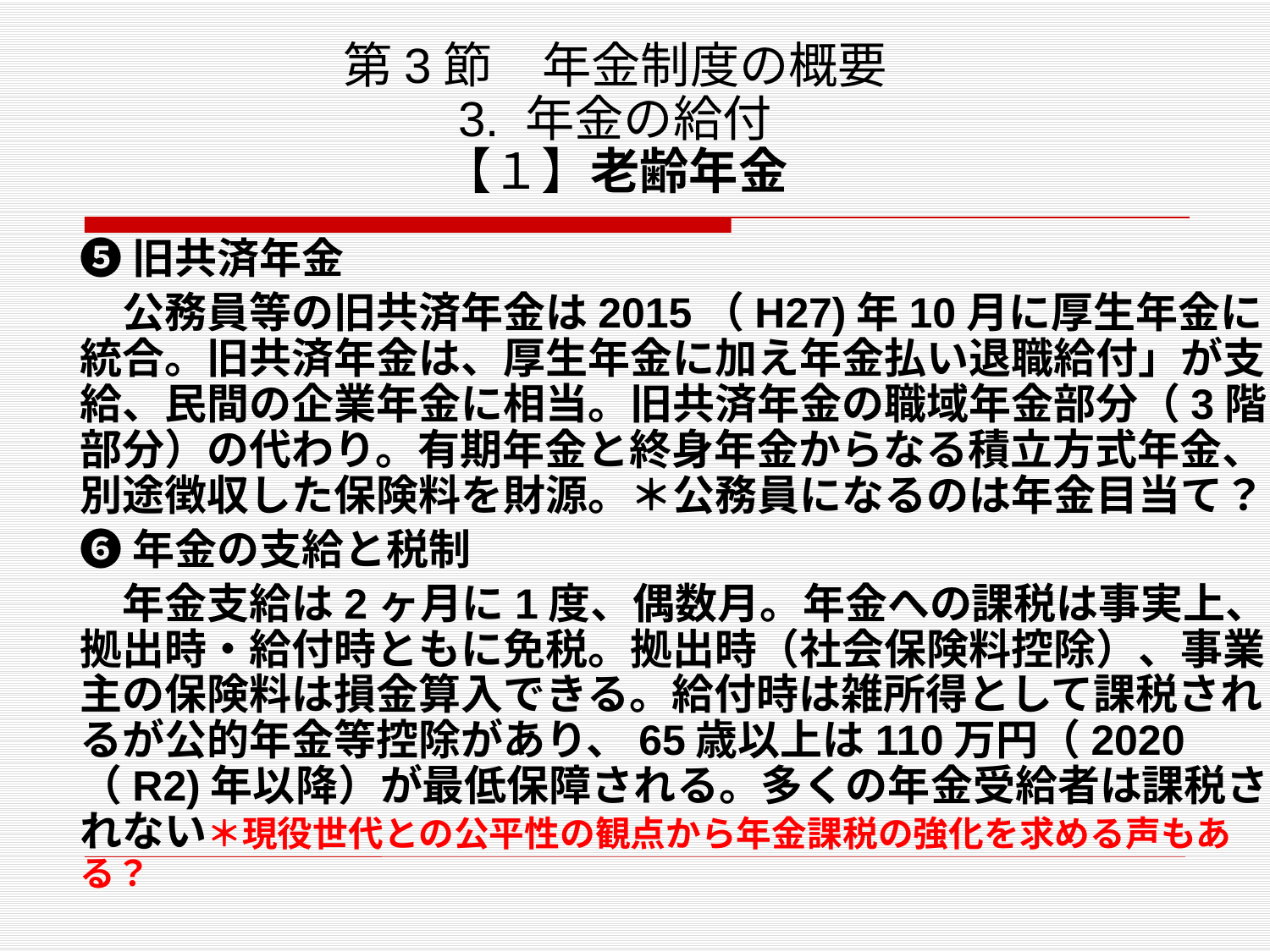

# 第3節　年金制度の概要 3. 年金の給付 【１】老齢年金
❺旧共済年金
　公務員等の旧共済年金は2015（H27)年10月に厚生年金に統合。旧共済年金は、厚生年金に加え年金払い退職給付」が支給、民間の企業年金に相当。旧共済年金の職域年金部分（3階部分）の代わり。有期年金と終身年金からなる積立方式年金、別途徴収した保険料を財源。＊公務員になるのは年金目当て？
❻年金の支給と税制
　年金支給は2ヶ月に1度、偶数月。年金への課税は事実上、拠出時・給付時ともに免税。拠出時（社会保険料控除）、事業主の保険料は損金算入できる。給付時は雑所得として課税されるが公的年金等控除があり、65歳以上は110万円（2020（R2)年以降）が最低保障される。多くの年金受給者は課税されない＊現役世代との公平性の観点から年金課税の強化を求める声もある？